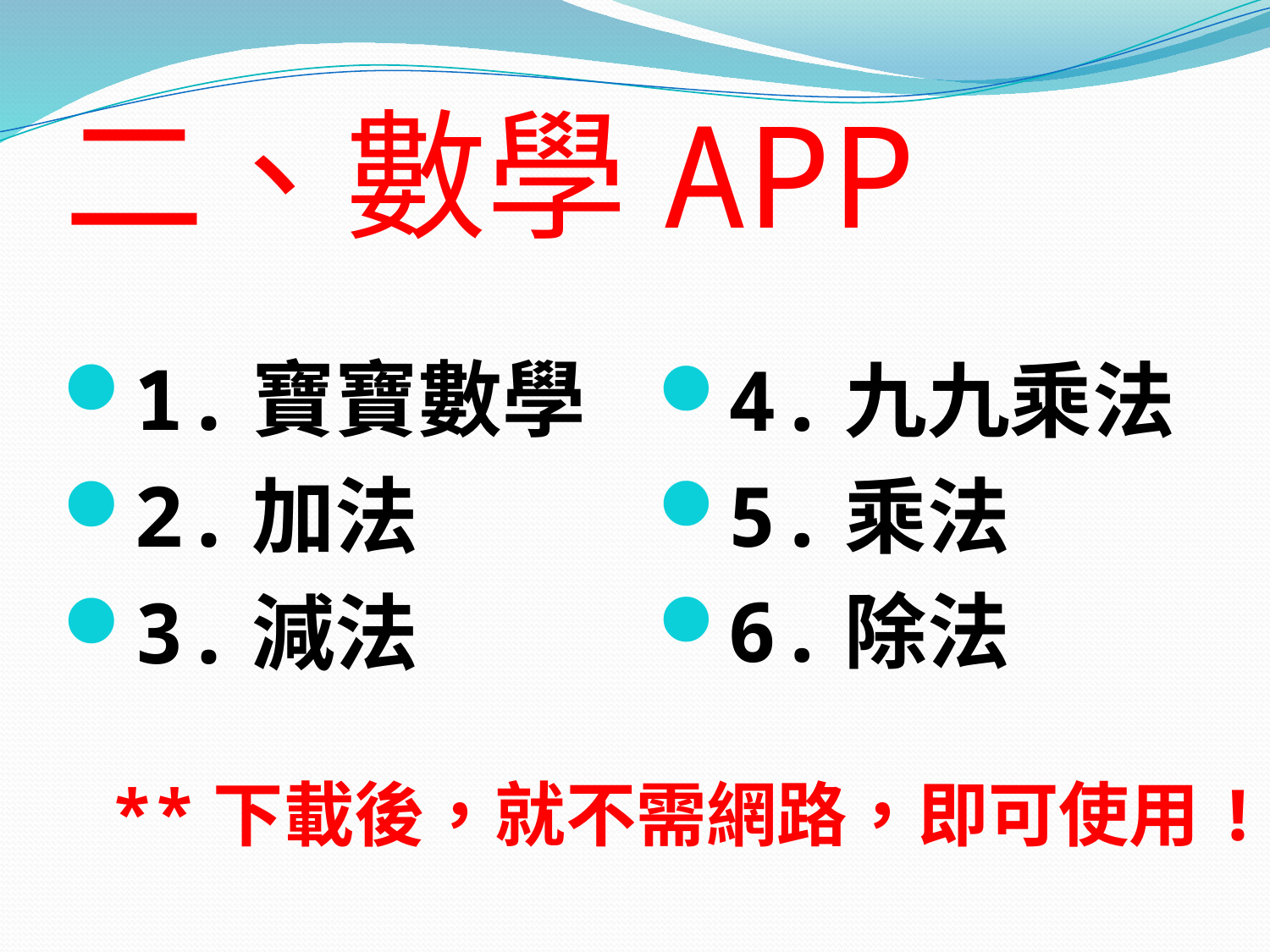

# 二、數學APP

1.寶寶數學
2.加法
3.減法

4.九九乘法
5.乘法
6.除法

**下載後，就不需網路，即可使用!